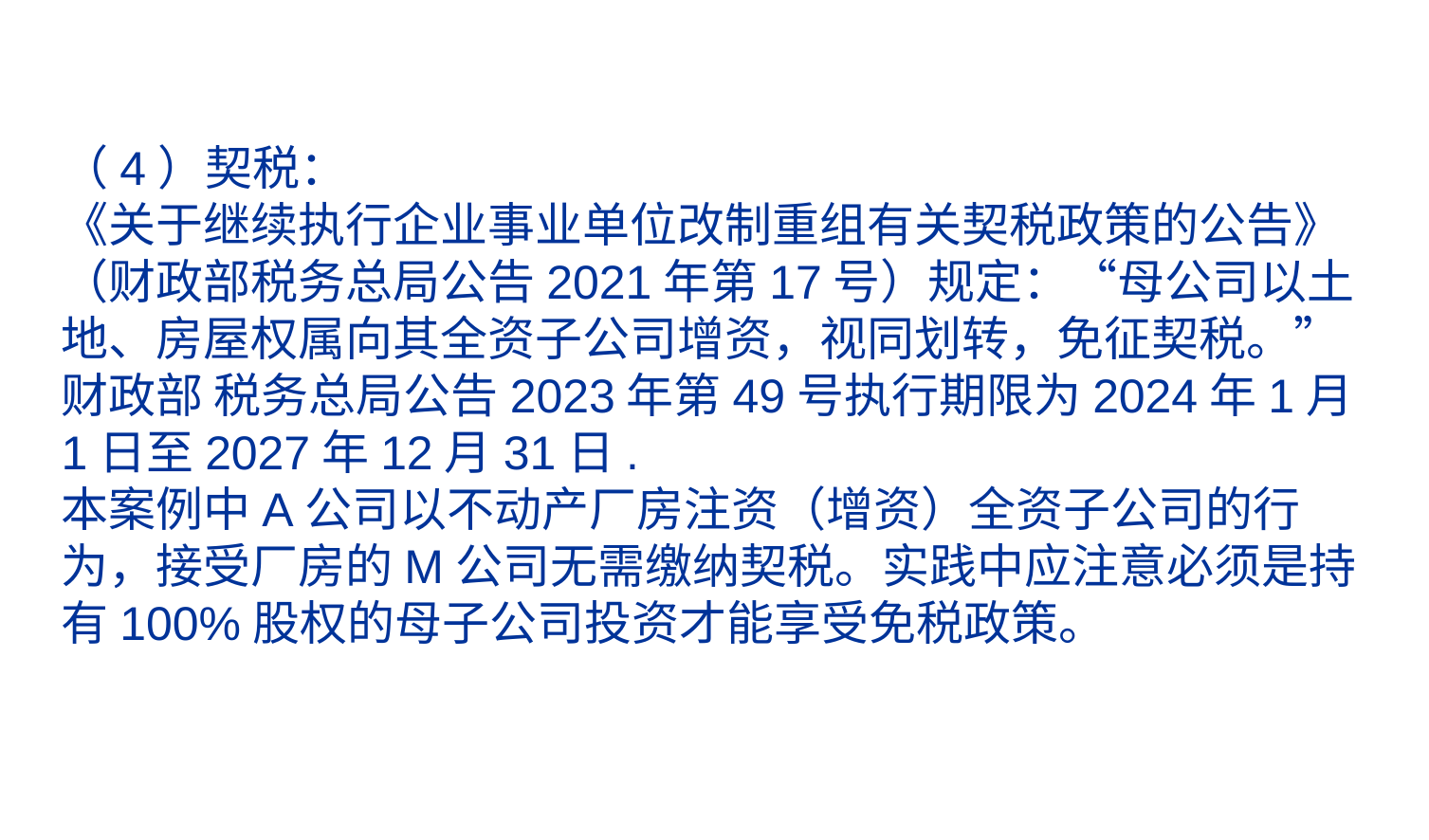

# （4）契税： 《关于继续执行企业事业单位改制重组有关契税政策的公告》（财政部税务总局公告2021年第17号）规定：“母公司以土地、房屋权属向其全资子公司增资，视同划转，免征契税。” 财政部 税务总局公告2023年第49号执行期限为2024年1月1日至2027年12月31日. 本案例中A公司以不动产厂房注资（增资）全资子公司的行为，接受厂房的M公司无需缴纳契税。实践中应注意必须是持有100%股权的母子公司投资才能享受免税政策。